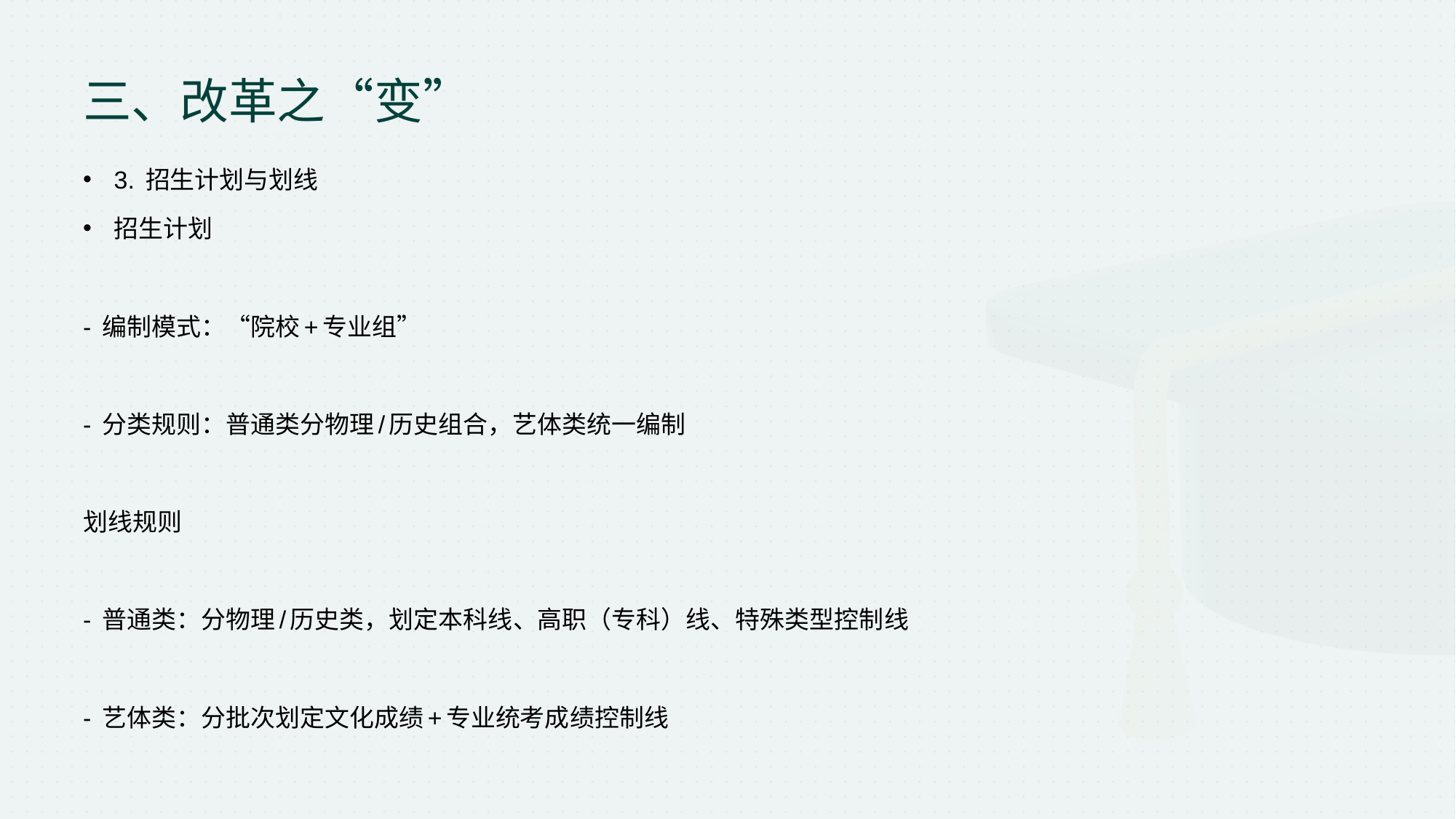

# 三、改革之“变”
3. 招生计划与划线
招生计划

- 编制模式：“院校+专业组”

- 分类规则：普通类分物理/历史组合，艺体类统一编制

划线规则

- 普通类：分物理/历史类，划定本科线、高职（专科）线、特殊类型控制线

- 艺体类：分批次划定文化成绩+专业统考成绩控制线